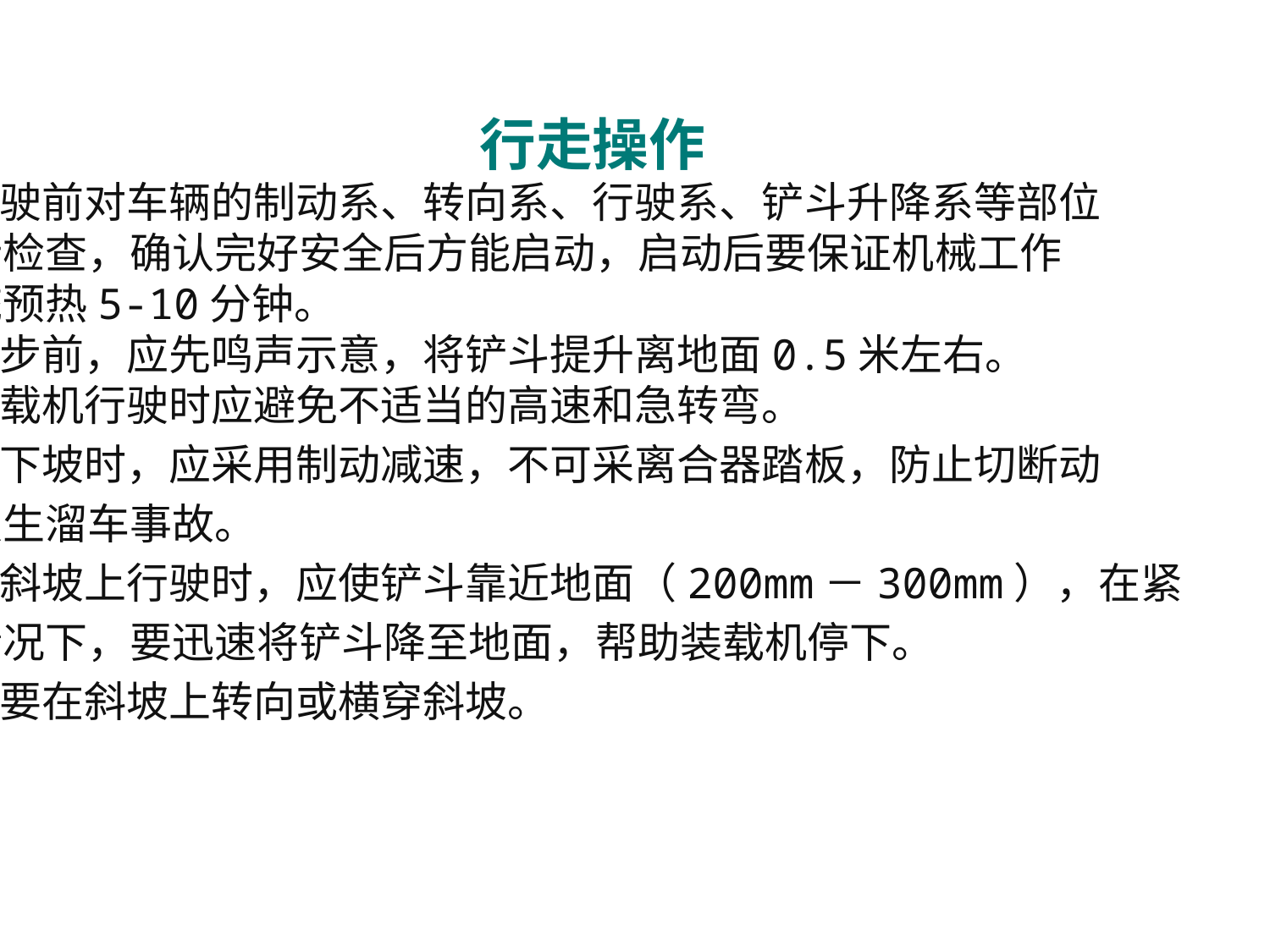

行走操作
1、驾驶前对车辆的制动系、转向系、行驶系、铲斗升降系等部位
   进行检查，确认完好安全后方能启动，启动后要保证机械工作
   系统预热5-10分钟。
2、起步前，应先鸣声示意，将铲斗提升离地面0.5米左右。
3、装载机行驶时应避免不适当的高速和急转弯。
4、在下坡时，应采用制动减速，不可采离合器踏板，防止切断动
   力发生溜车事故。
5、在斜坡上行驶时，应使铲斗靠近地面（200mm－300mm），在紧
   急情况下，要迅速将铲斗降至地面，帮助装载机停下。
6、不要在斜坡上转向或横穿斜坡。